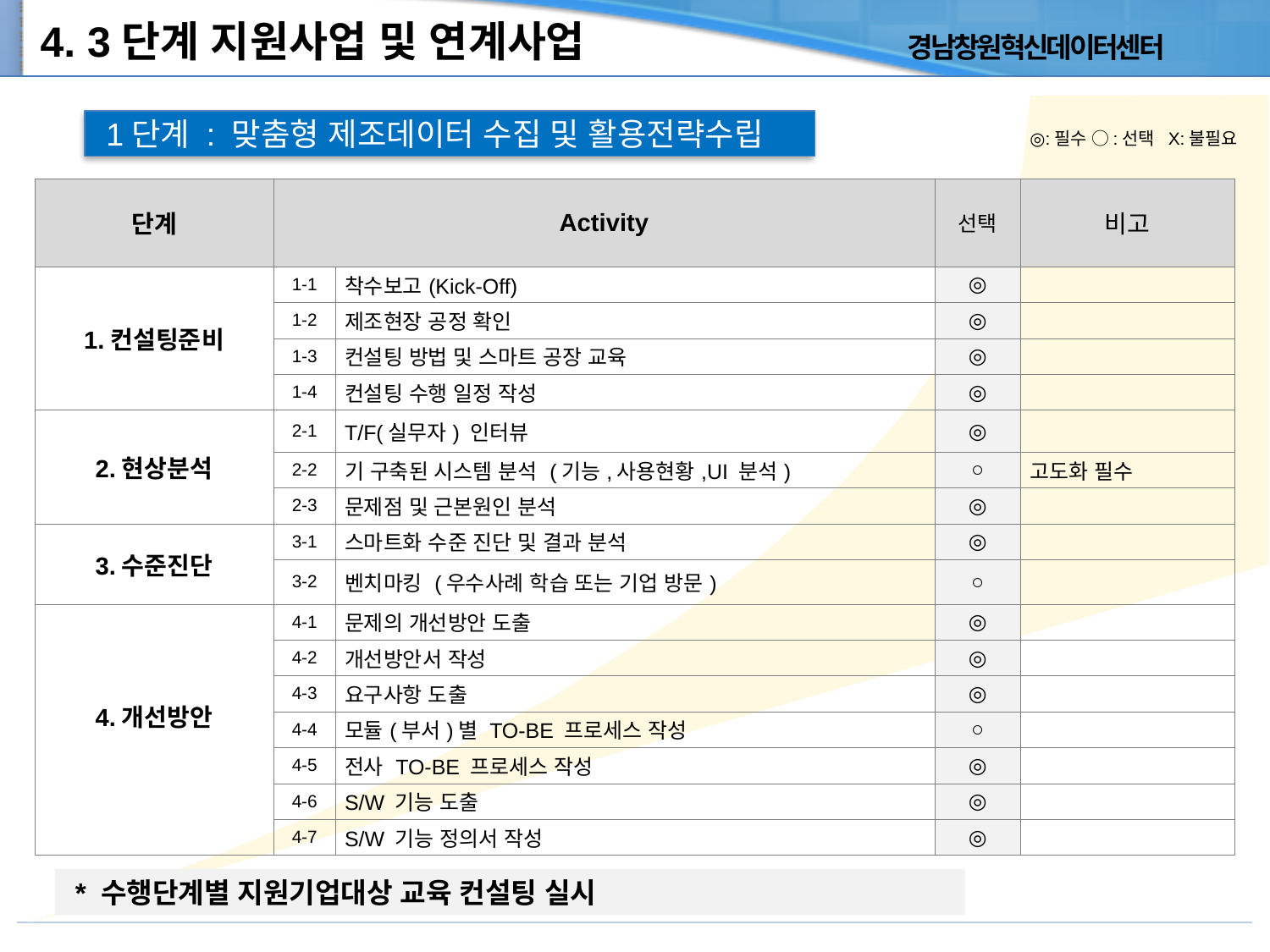

4. 3단계 지원사업 및 연계사업

 1단계 : 맞춤형 제조데이터 수집 및 활용전략수립
◎:필수 ○:선택  X:불필요
| 단계 | Activity |  | 선택 | 비고 |
| --- | --- | --- | --- | --- |
| 1.컨설팅준비 | 1-1 | 착수보고(Kick-Off) | ◎ |  |
|  | 1-2 | 제조현장 공정 확인 | ◎ |  |
|  | 1-3 | 컨설팅 방법 및 스마트 공장 교육 | ◎ |  |
|  | 1-4 | 컨설팅 수행 일정 작성 | ◎ |  |
| 2.현상분석 | 2-1 | T/F(실무자) 인터뷰 | ◎ |  |
|  | 2-2 | 기 구축된 시스템 분석 (기능,사용현황,UI 분석) | ○ | 고도화 필수 |
|  | 2-3 | 문제점 및 근본원인 분석 | ◎ |  |
| 3.수준진단 | 3-1 | 스마트화 수준 진단 및 결과 분석 | ◎ |  |
|  | 3-2 | 벤치마킹 (우수사례 학습 또는 기업 방문) | ○ |  |
| 4.개선방안 | 4-1 | 문제의 개선방안 도출 | ◎ |  |
|  | 4-2 | 개선방안서 작성 | ◎ |  |
|  | 4-3 | 요구사항 도출 | ◎ |  |
|  | 4-4 | 모듈(부서)별 TO-BE 프로세스 작성 | ○ |  |
|  | 4-5 | 전사 TO-BE 프로세스 작성 | ◎ |  |
|  | 4-6 | S/W 기능 도출 | ◎ |  |
|  | 4-7 | S/W 기능 정의서 작성 | ◎ |  |
 * 수행단계별 지원기업대상 교육 컨설팅 실시
11